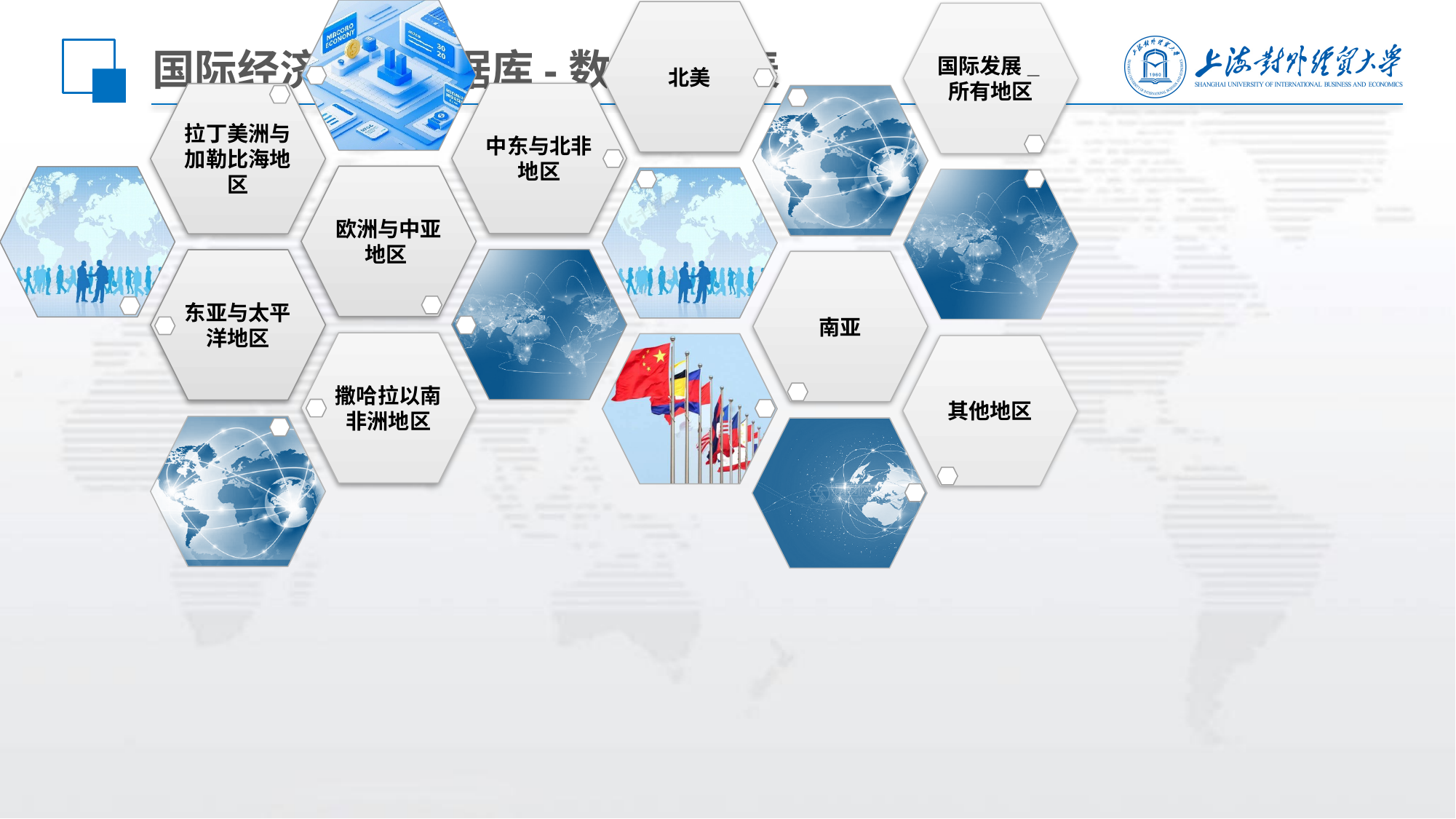

# 国际经济金融数据库-数据库列表
东亚与太平洋地区
欧洲与中亚地区
拉丁美洲与加勒比海地区
中东与北非地区
北美
南亚
撒哈拉以南非洲地区
其他地区
国际发展_所有地区